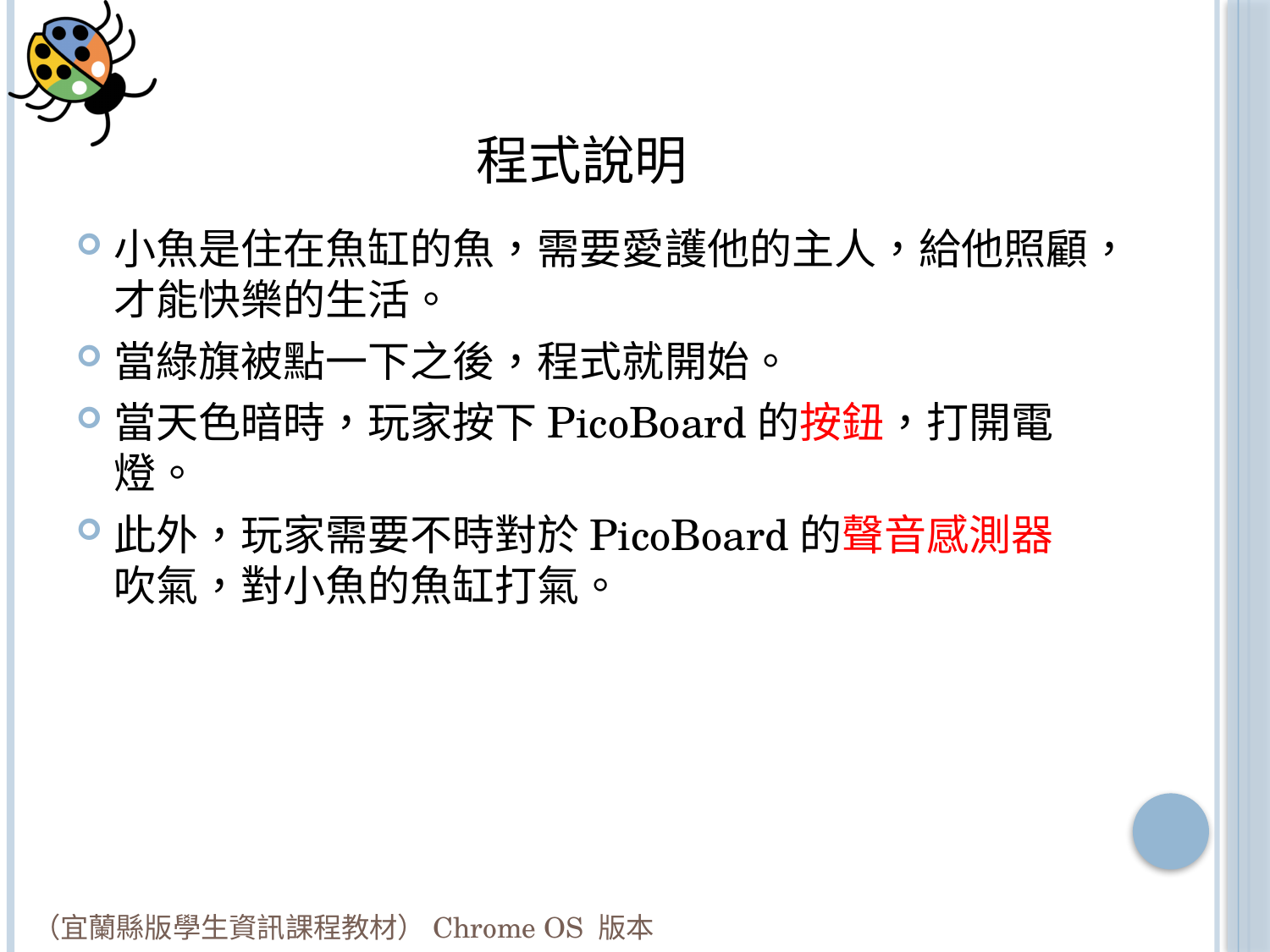

# 程式說明
小魚是住在魚缸的魚，需要愛護他的主人，給他照顧，才能快樂的生活。
當綠旗被點一下之後，程式就開始。
當天色暗時，玩家按下PicoBoard的按鈕，打開電燈。
此外，玩家需要不時對於PicoBoard的聲音感測器吹氣，對小魚的魚缸打氣。

（宜蘭縣版學生資訊課程教材）Chrome OS 版本